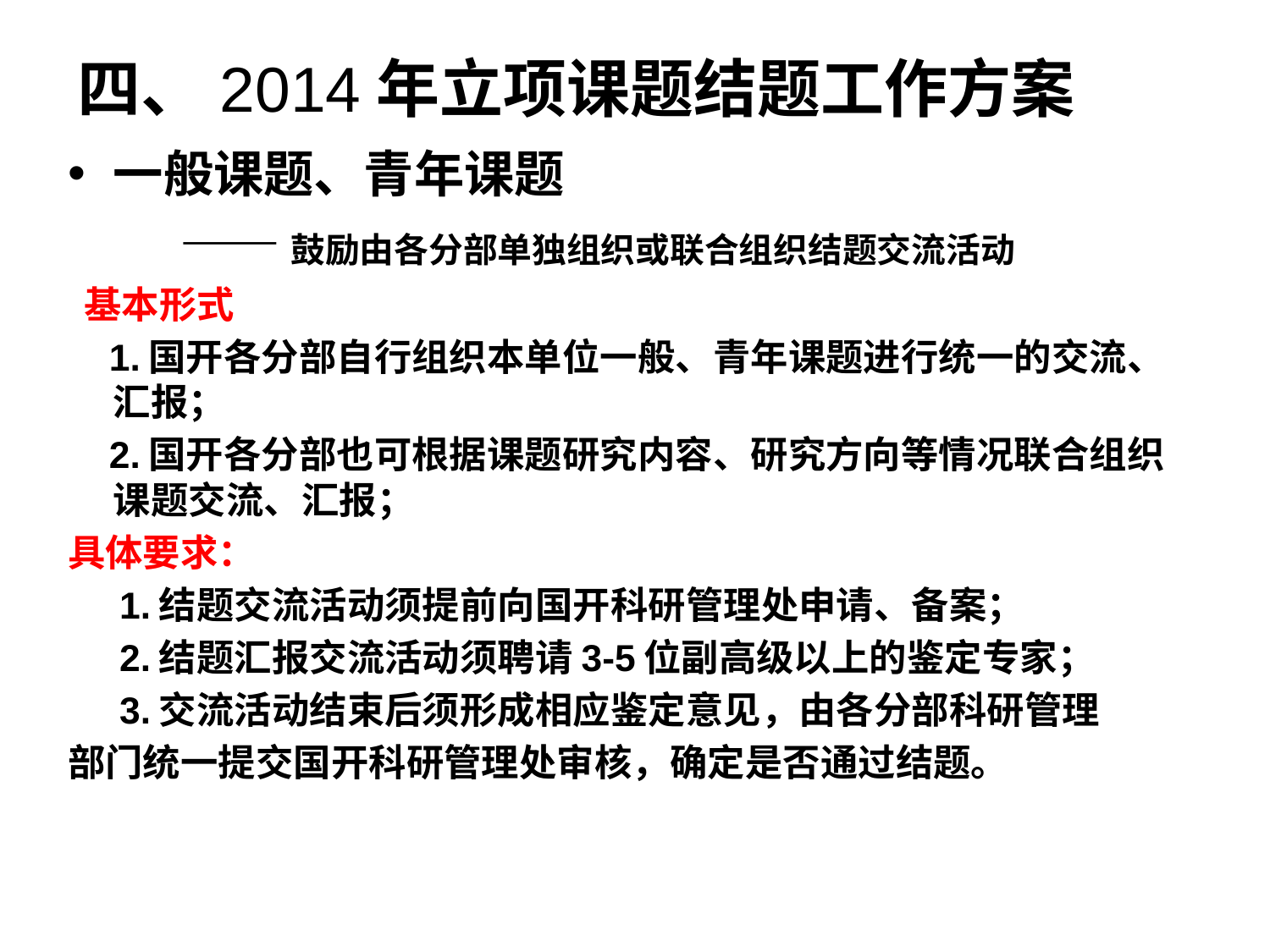

# 四、2014年立项课题结题工作方案
一般课题、青年课题
          ——鼓励由各分部单独组织或联合组织结题交流活动
 基本形式
    1.国开各分部自行组织本单位一般、青年课题进行统一的交流、汇报；
    2.国开各分部也可根据课题研究内容、研究方向等情况联合组织课题交流、汇报；
具体要求：
     1.结题交流活动须提前向国开科研管理处申请、备案；
     2.结题汇报交流活动须聘请3-5位副高级以上的鉴定专家；
     3.交流活动结束后须形成相应鉴定意见，由各分部科研管理
部门统一提交国开科研管理处审核，确定是否通过结题。